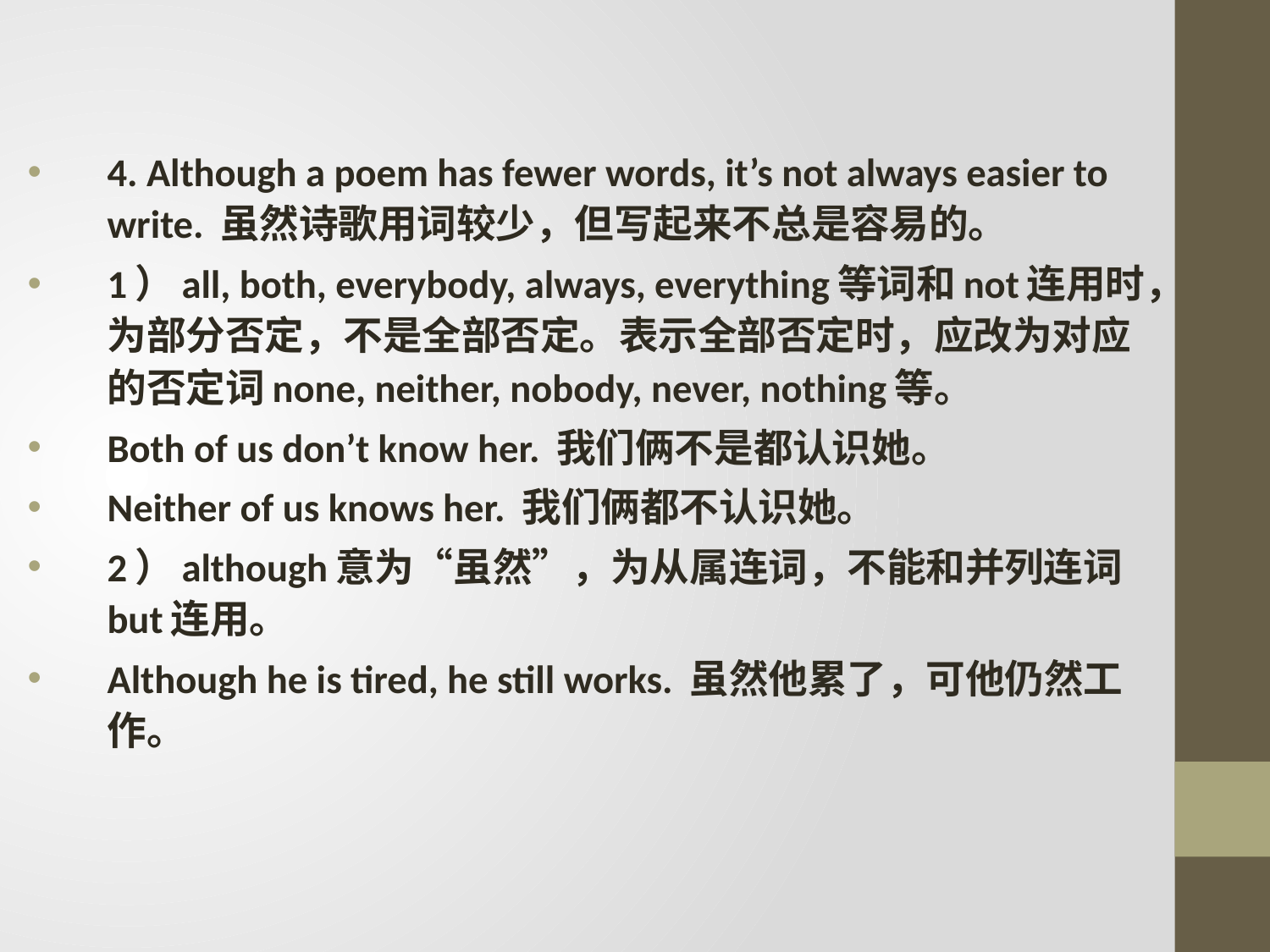

4. Although a poem has fewer words, it’s not always easier to write. 虽然诗歌用词较少，但写起来不总是容易的。
1）all, both, everybody, always, everything等词和not连用时，为部分否定，不是全部否定。表示全部否定时，应改为对应的否定词none, neither, nobody, never, nothing等。
Both of us don’t know her. 我们俩不是都认识她。
Neither of us knows her. 我们俩都不认识她。
2）although意为“虽然”，为从属连词，不能和并列连词but连用。
Although he is tired, he still works. 虽然他累了，可他仍然工作。